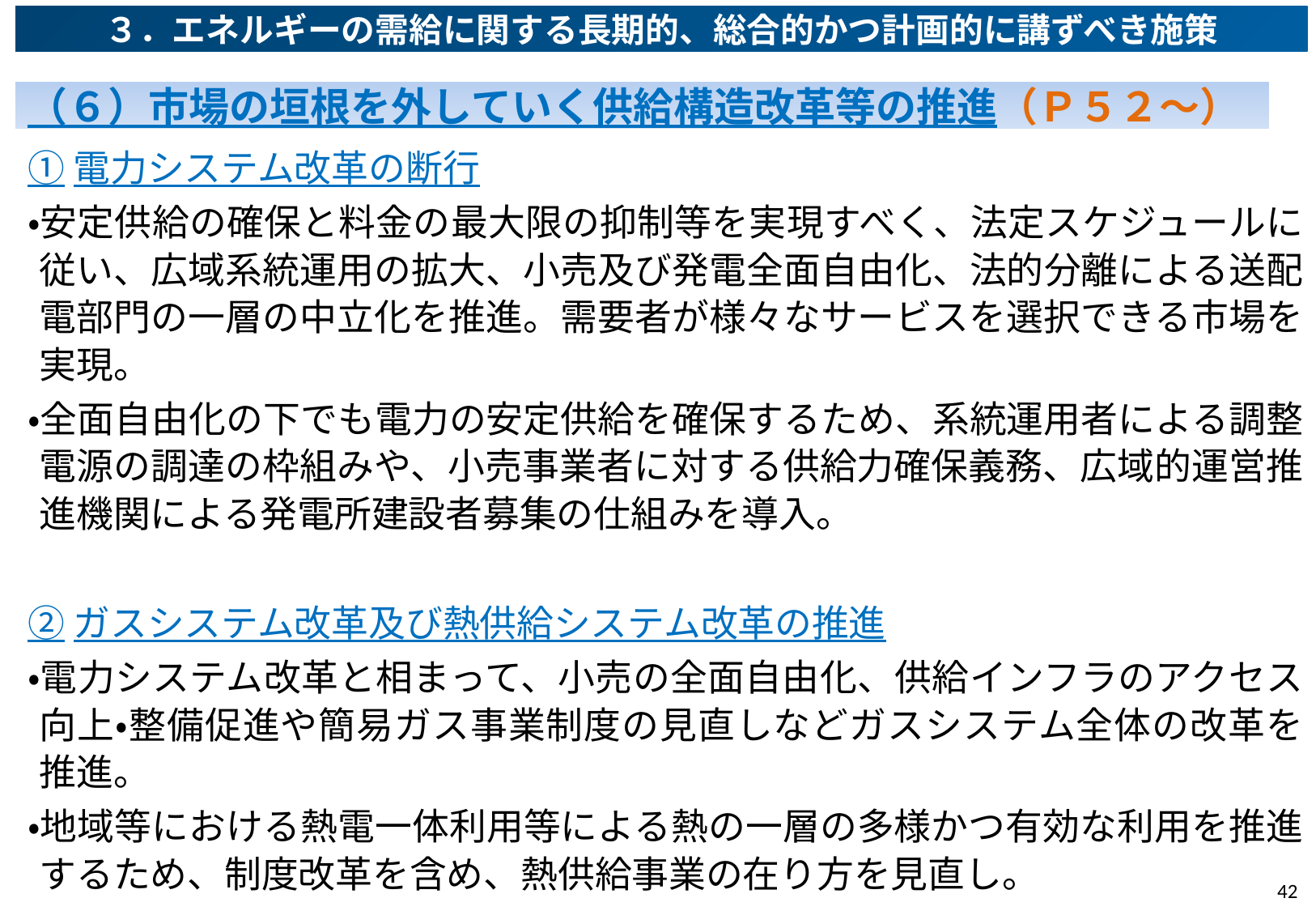

# ３．エネルギーの需給に関する長期的、総合的かつ計画的に講ずべき施策
（６）市場の垣根を外していく供給構造改革等の推進（Ｐ５２～）
①電力システム改革の断行
・安定供給の確保と料金の最大限の抑制等を実現すべく、法定スケジュールに従い、広域系統運用の拡大、小売及び発電全面自由化、法的分離による送配電部門の一層の中立化を推進。需要者が様々なサービスを選択できる市場を実現。
・全面自由化の下でも電力の安定供給を確保するため、系統運用者による調整電源の調達の枠組みや、小売事業者に対する供給力確保義務、広域的運営推進機関による発電所建設者募集の仕組みを導入。

②ガスシステム改革及び熱供給システム改革の推進
・電力システム改革と相まって、小売の全面自由化、供給インフラのアクセス向上・整備促進や簡易ガス事業制度の見直しなどガスシステム全体の改革を推進。
・地域等における熱電一体利用等による熱の一層の多様かつ有効な利用を推進するため、制度改革を含め、熱供給事業の在り方を見直し。
42